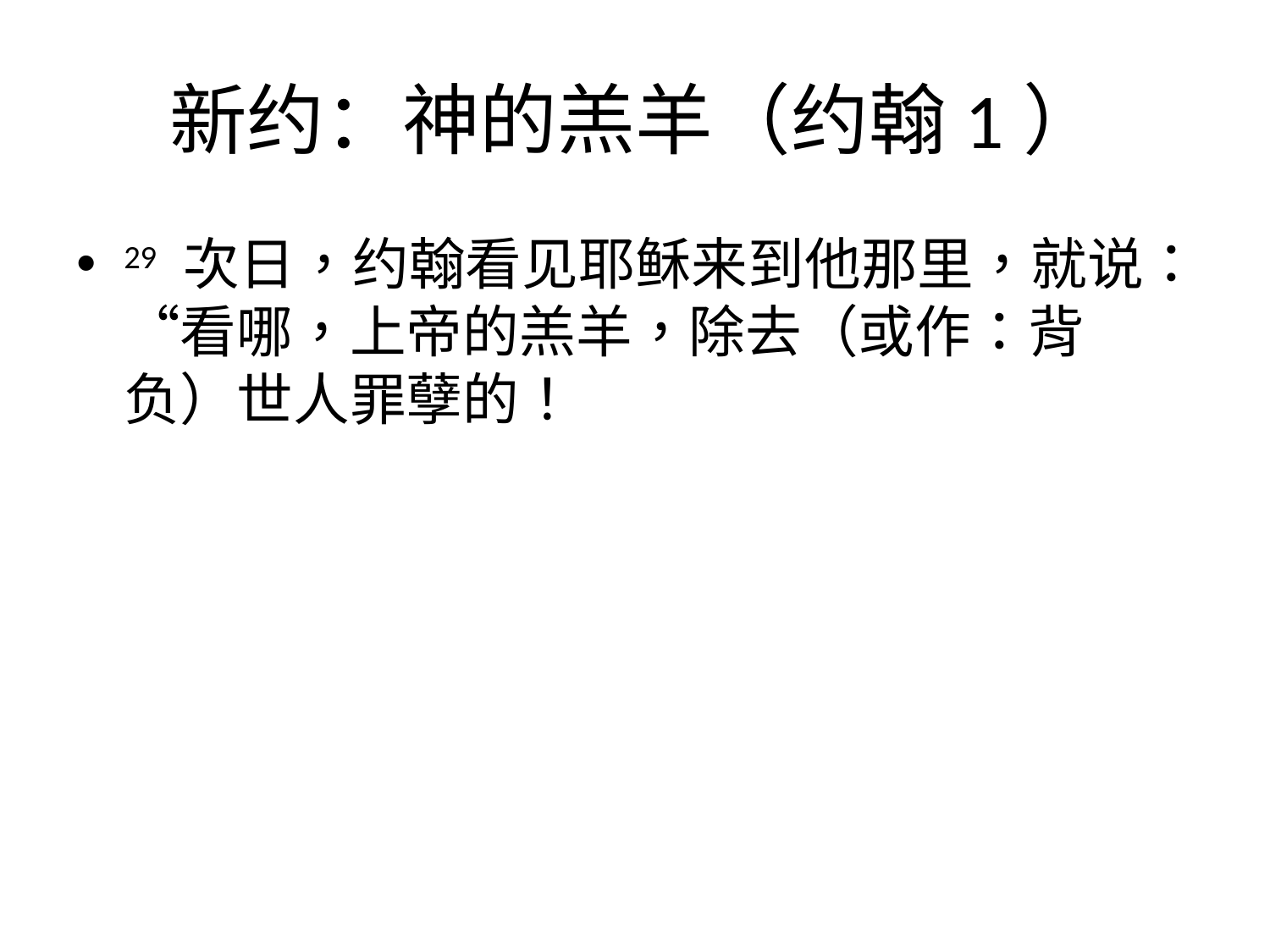

# 新约：神的羔羊（约翰1）
29 次日，约翰看见耶稣来到他那里，就说：“看哪，上帝的羔羊，除去（或作：背负）世人罪孽的！